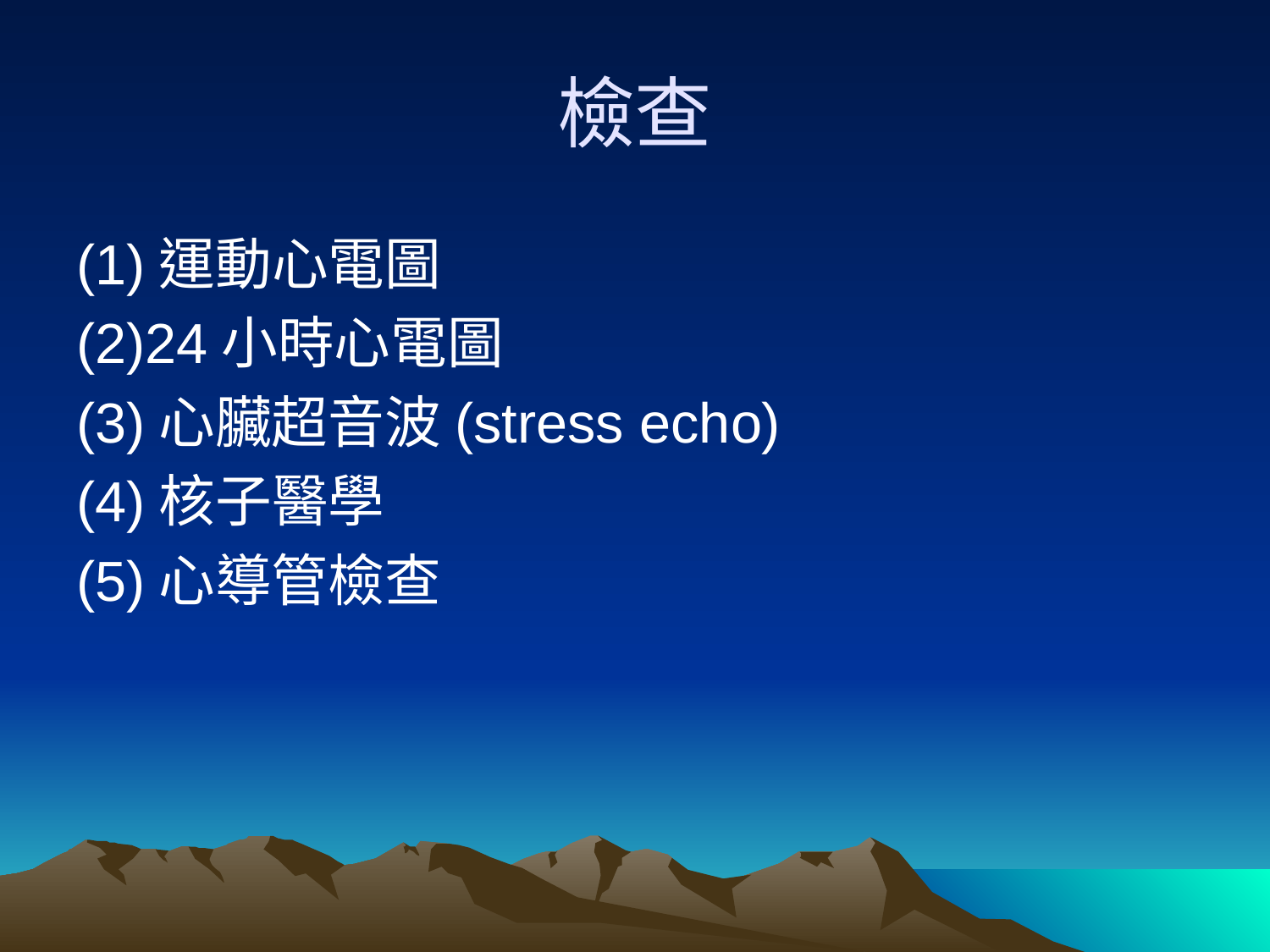

# 檢查
(1)運動心電圖
(2)24小時心電圖
(3)心臟超音波(stress echo)
(4)核子醫學
(5)心導管檢查